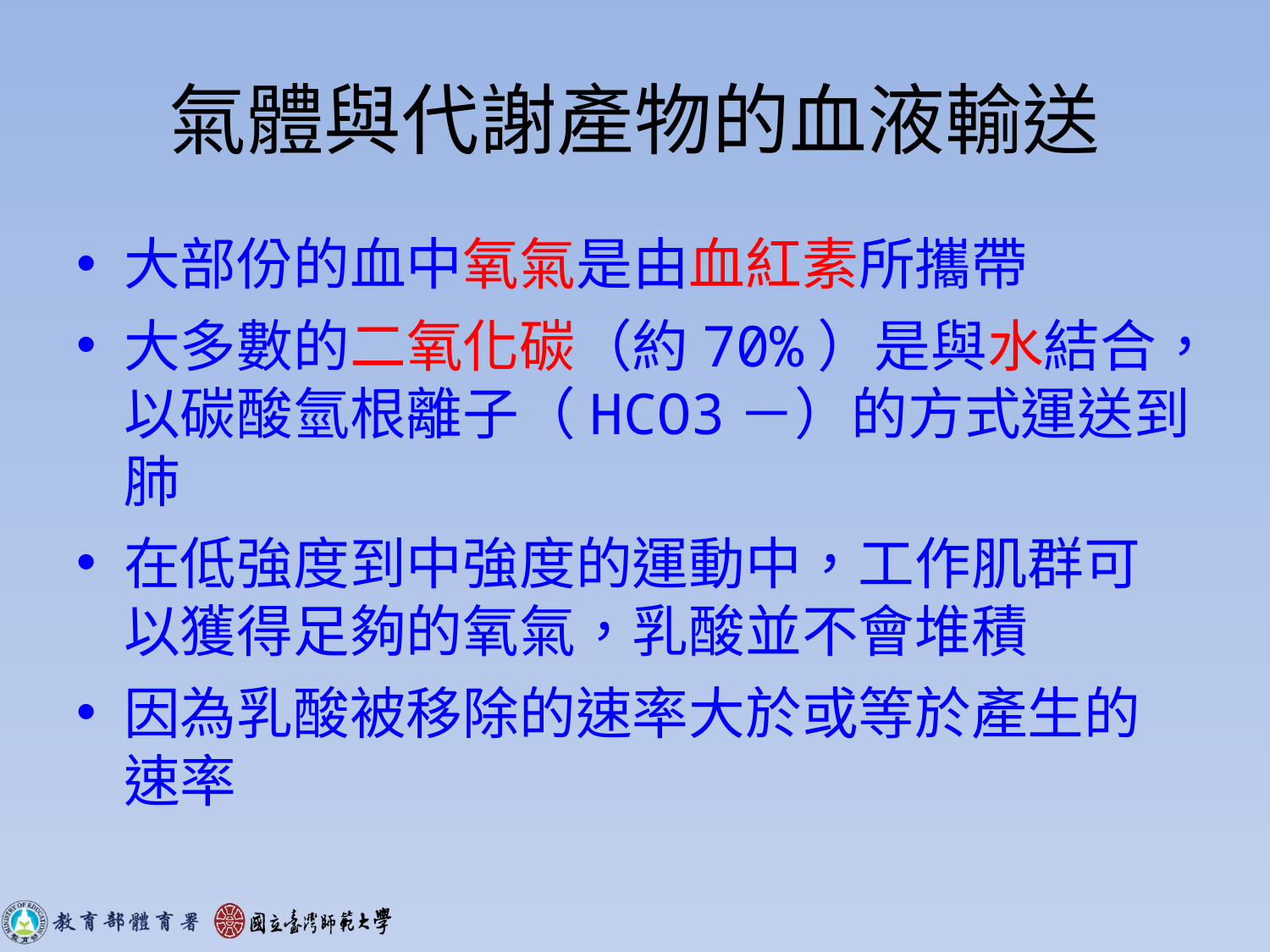

# 氣體與代謝產物的血液輸送
大部份的血中氧氣是由血紅素所攜帶
大多數的二氧化碳（約70%）是與水結合，以碳酸氫根離子（HCO3－）的方式運送到肺
在低強度到中強度的運動中，工作肌群可以獲得足夠的氧氣，乳酸並不會堆積
因為乳酸被移除的速率大於或等於產生的速率